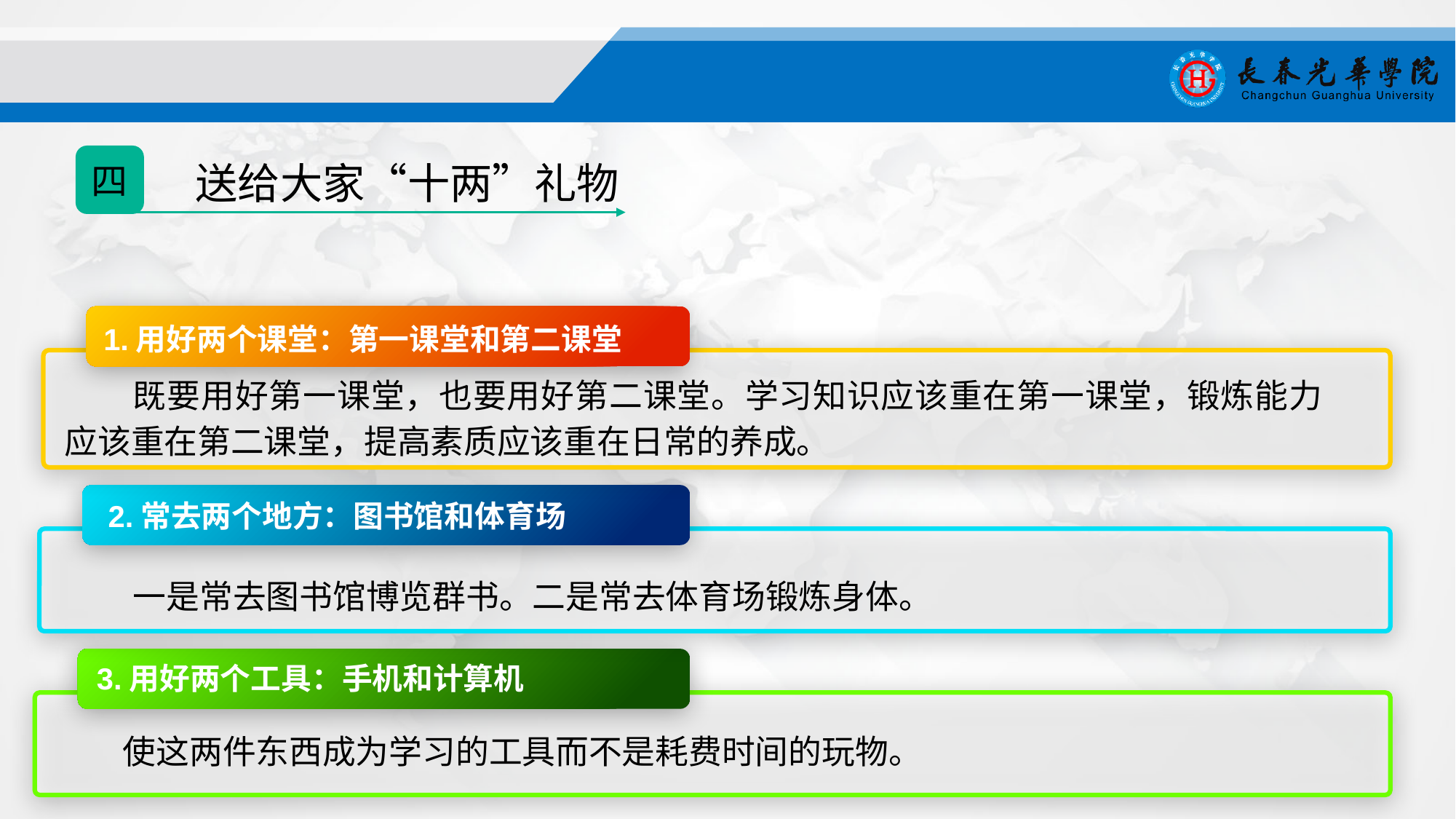

四
送给大家“十两”礼物

1.用好两个课堂：第一课堂和第二课堂

既要用好第一课堂，也要用好第二课堂。学习知识应该重在第一课堂，锻炼能力应该重在第二课堂，提高素质应该重在日常的养成。

2.常去两个地方：图书馆和体育场

一是常去图书馆博览群书。二是常去体育场锻炼身体。

3.用好两个工具：手机和计算机

使这两件东西成为学习的工具而不是耗费时间的玩物。